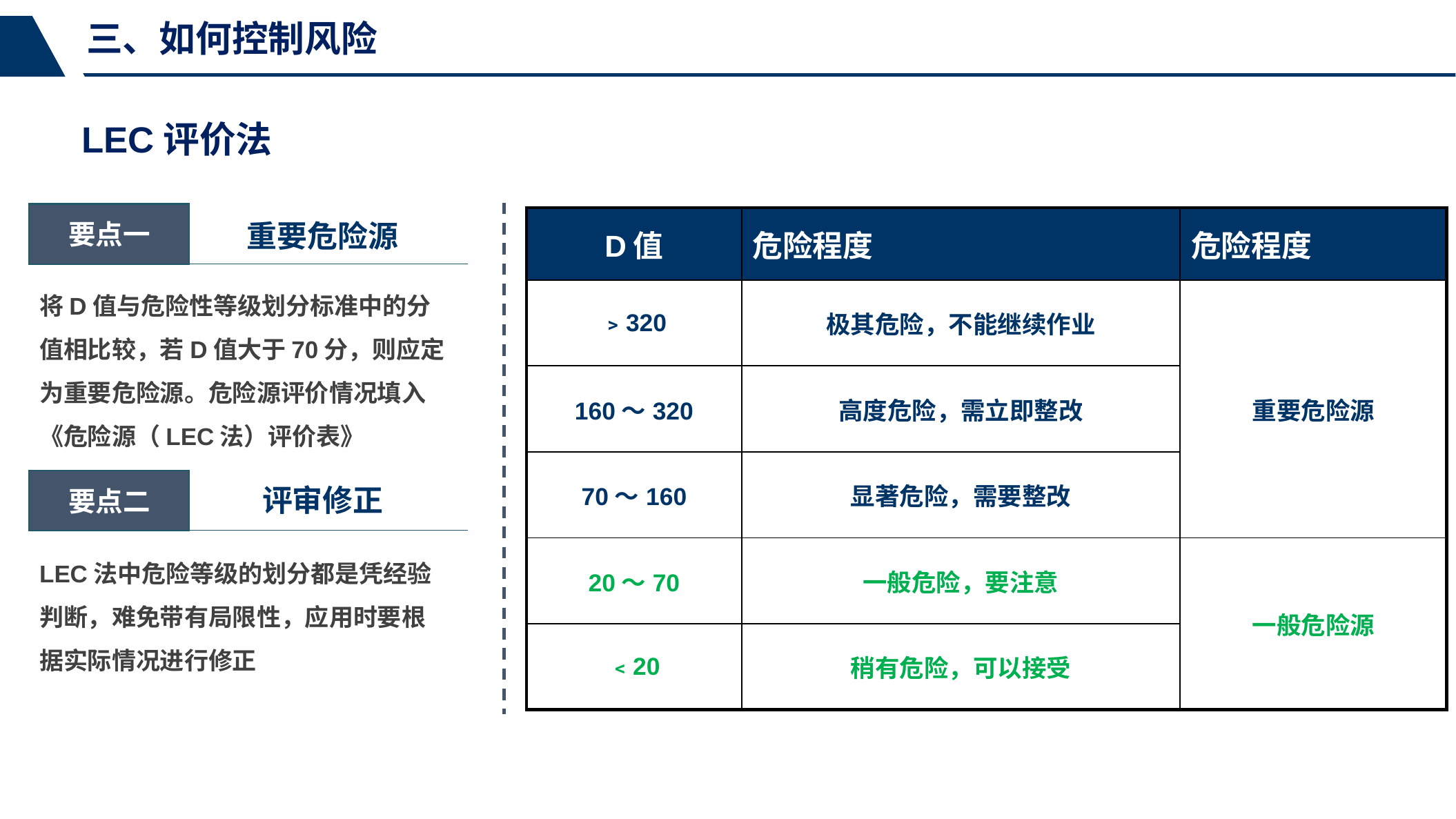

三、如何控制风险

LEC评价法
要点一
重要危险源
将D值与危险性等级划分标准中的分值相比较，若D值大于70分，则应定为重要危险源。危险源评价情况填入《危险源（LEC法）评价表》
要点二
评审修正
LEC法中危险等级的划分都是凭经验判断，难免带有局限性，应用时要根据实际情况进行修正
| D值 | 危险程度 | 危险程度 |
| --- | --- | --- |
| ﹥320 | 极其危险，不能继续作业 | 重要危险源 |
| 160～320 | 高度危险，需立即整改 |  |
| 70～160 | 显著危险，需要整改 |  |
| 20～70 | 一般危险，要注意 | 一般危险源 |
| ﹤20 | 稍有危险，可以接受 |  |